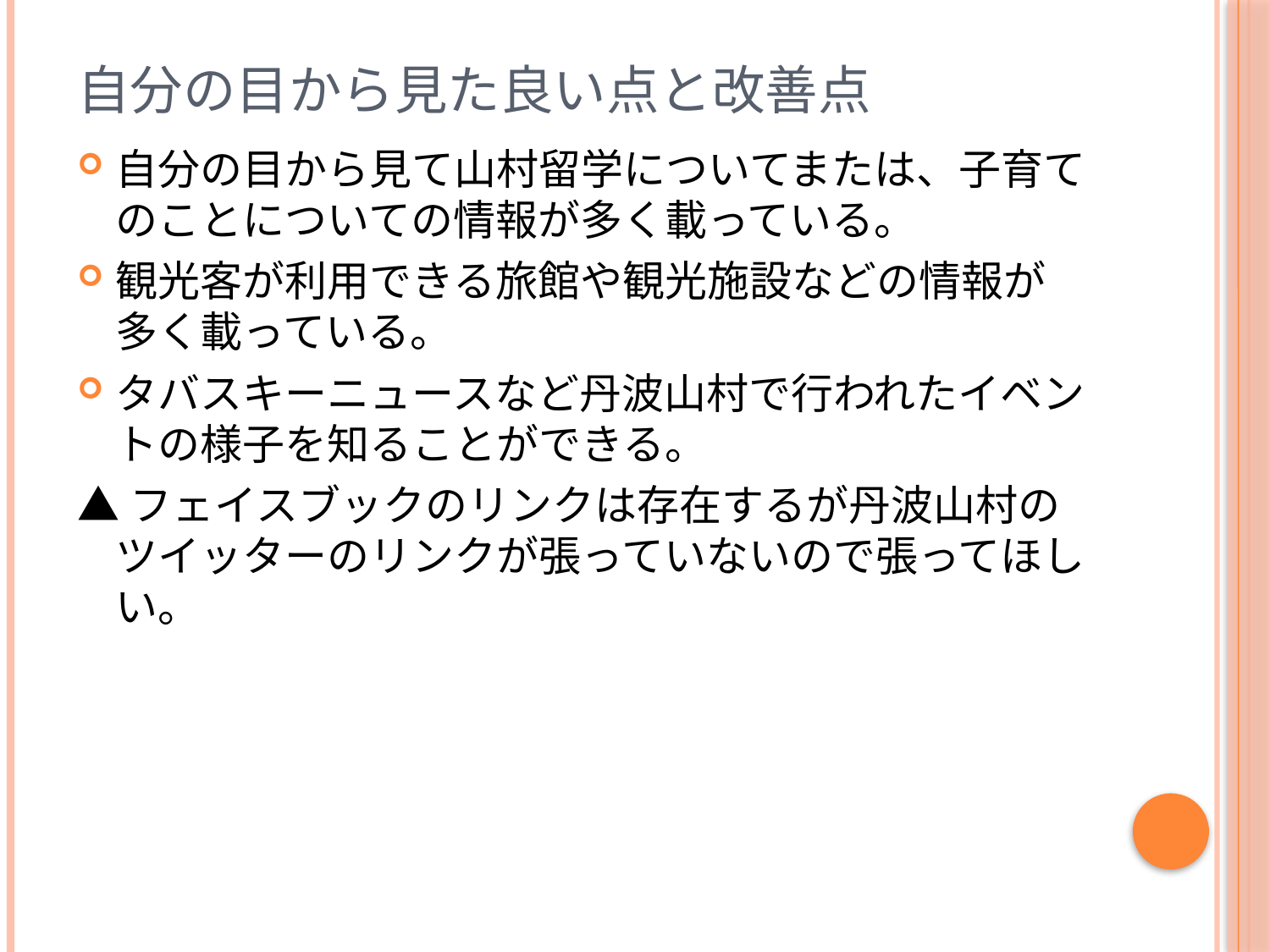

# 自分の目から見た良い点と改善点
自分の目から見て山村留学についてまたは、子育てのことについての情報が多く載っている。
観光客が利用できる旅館や観光施設などの情報が多く載っている。
タバスキーニュースなど丹波山村で行われたイベントの様子を知ることができる。
▲フェイスブックのリンクは存在するが丹波山村のツイッターのリンクが張っていないので張ってほしい。